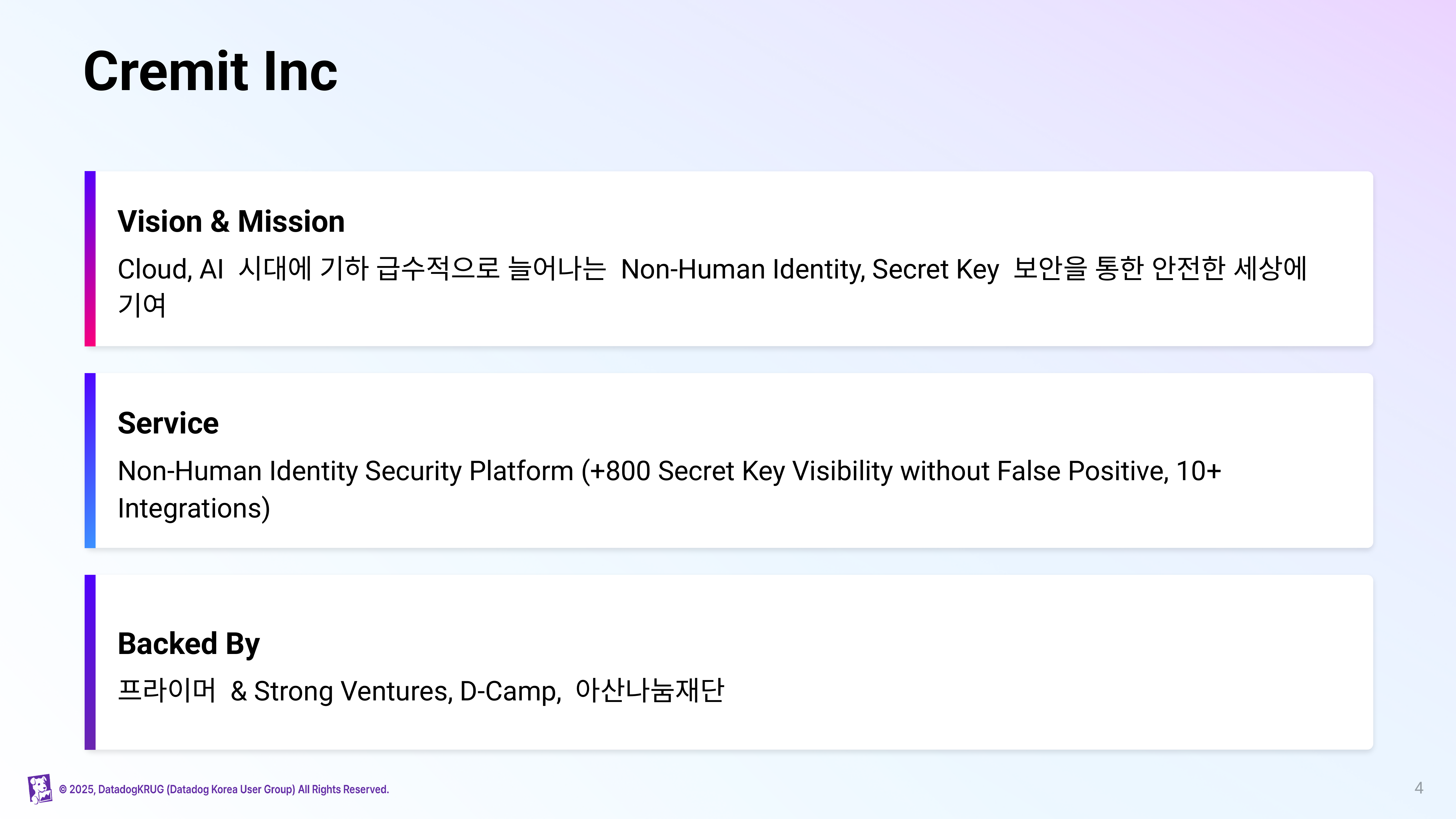

# Cremit Inc

Vision & Mission
Cloud, AI 시대에 기하 급수적으로 늘어나는 Non-Human Identity, Secret Key 보안을 통한 안전한 세상에 기여

Service
Non-Human Identity Security Platform (+800 Secret Key Visibility without False Positive, 10+ Integrations)

Backed By
프라이머 & Strong Ventures, D-Camp, 아산나눔재단
4